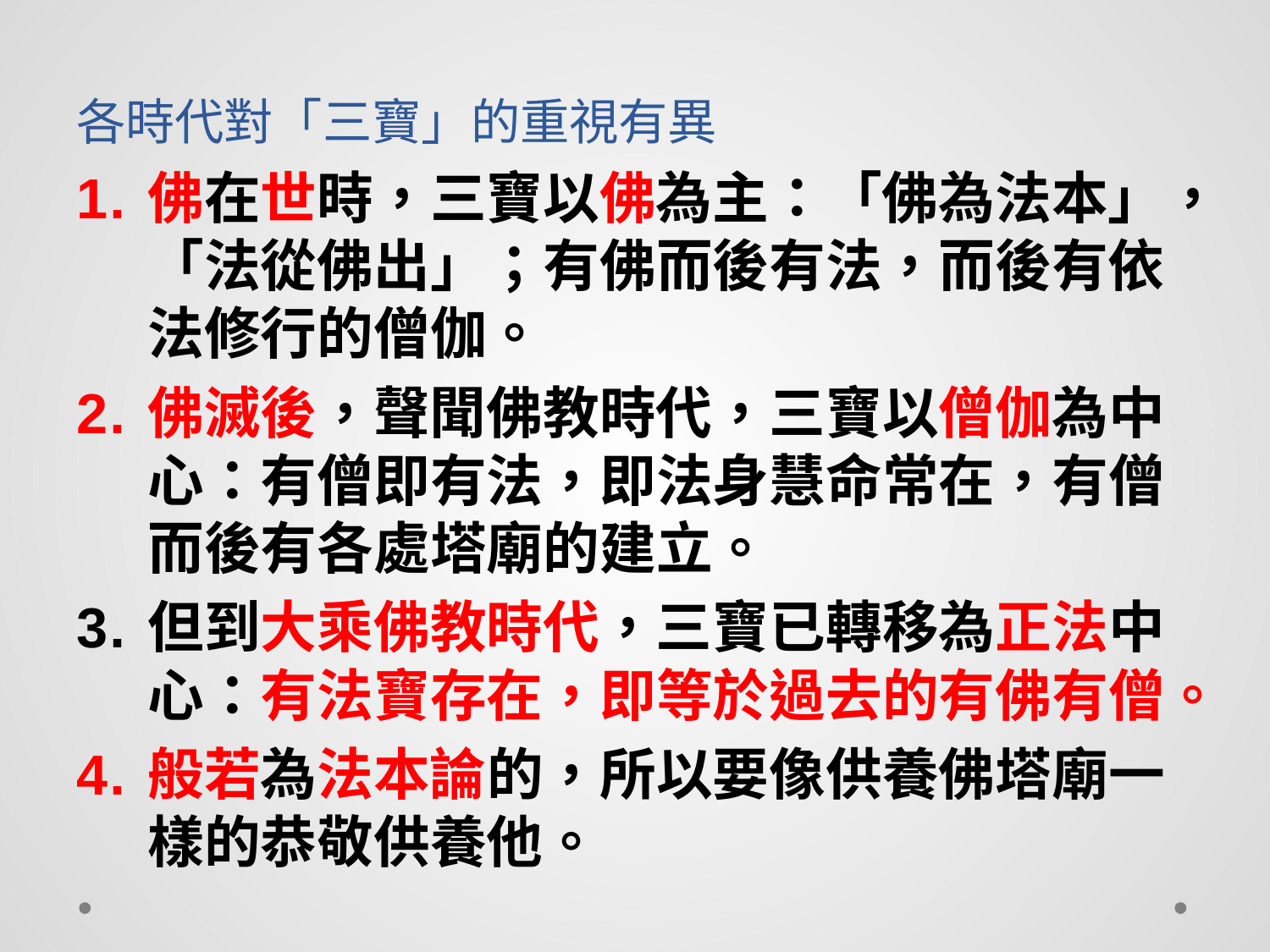

# 各時代對「三寶」的重視有異
佛在世時，三寶以佛為主：「佛為法本」，「法從佛出」；有佛而後有法，而後有依法修行的僧伽。
佛滅後，聲聞佛教時代，三寶以僧伽為中心：有僧即有法，即法身慧命常在，有僧而後有各處塔廟的建立。
但到大乘佛教時代，三寶已轉移為正法中心：有法寶存在，即等於過去的有佛有僧。
般若為法本論的，所以要像供養佛塔廟一樣的恭敬供養他。